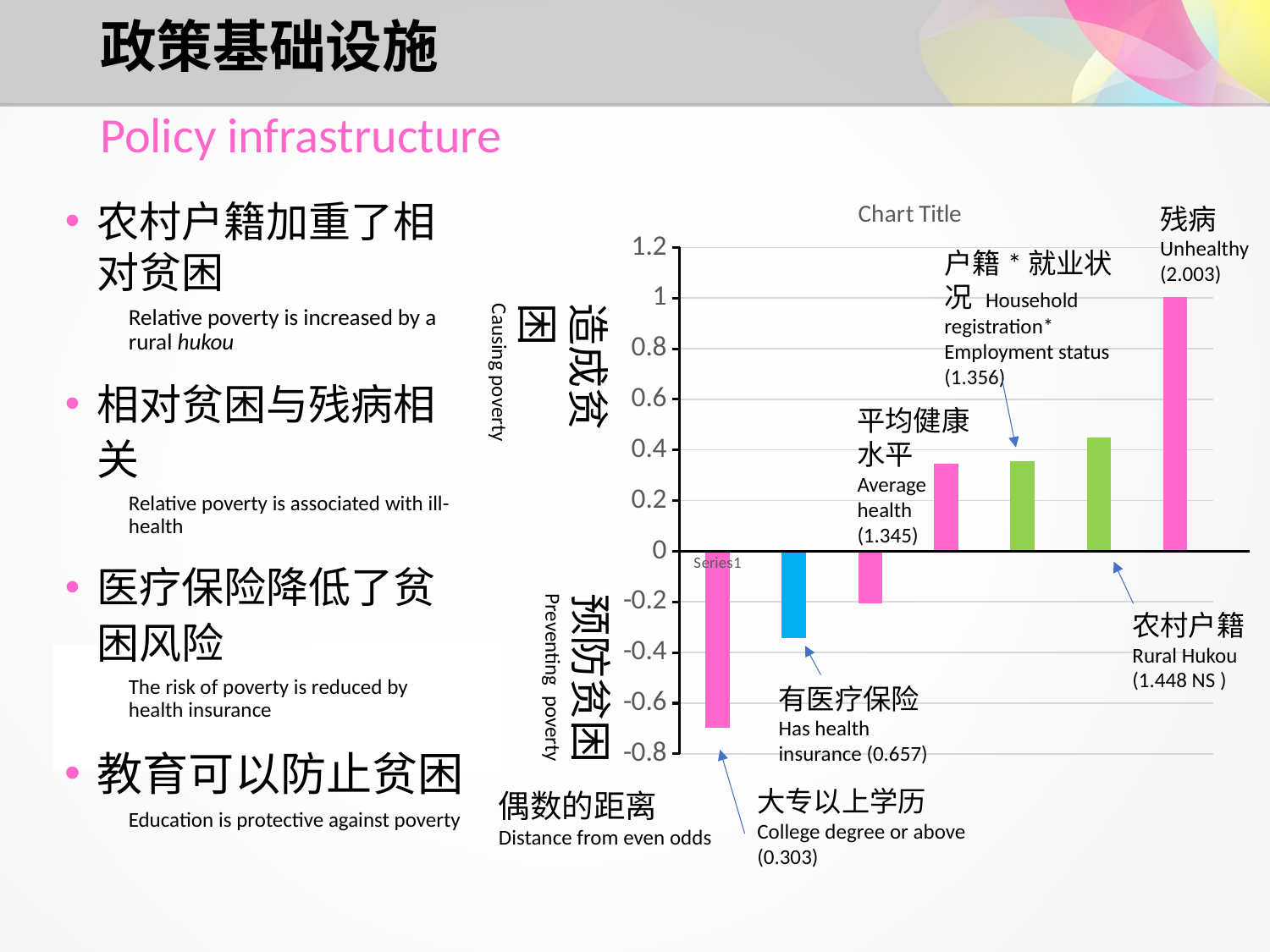

# 政策基础设施
Policy infrastructure

### Chart:

| Category |  |
|---|---|
|  | -0.6970000000000001 |
|  | -0.34299999999999997 |
|  | -0.20599999999999996 |
|  | 0.345 |
|  | 0.3560000000000001 |
|  | 0.44799999999999995 |
|  | 1.0030000000000001 |
农村户籍加重了相对贫困
Relative poverty is increased by a rural hukou
相对贫困与残病相关
Relative poverty is associated with ill-health
医疗保险降低了贫困风险
The risk of poverty is reduced by health insurance
教育可以防止贫困
Education is protective against poverty
残病
Unhealthy (2.003)
户籍*就业状况 Household registration* Employment status (1.356)
造成贫困
Causing poverty
平均健康水平 Average health (1.345)
预防贫困
Preventing  poverty
农村户籍
Rural Hukou (1.448 NS )

有医疗保险 Has health insurance (0.657)
大专以上学历 College degree or above (0.303)
偶数的距离
Distance from even odds